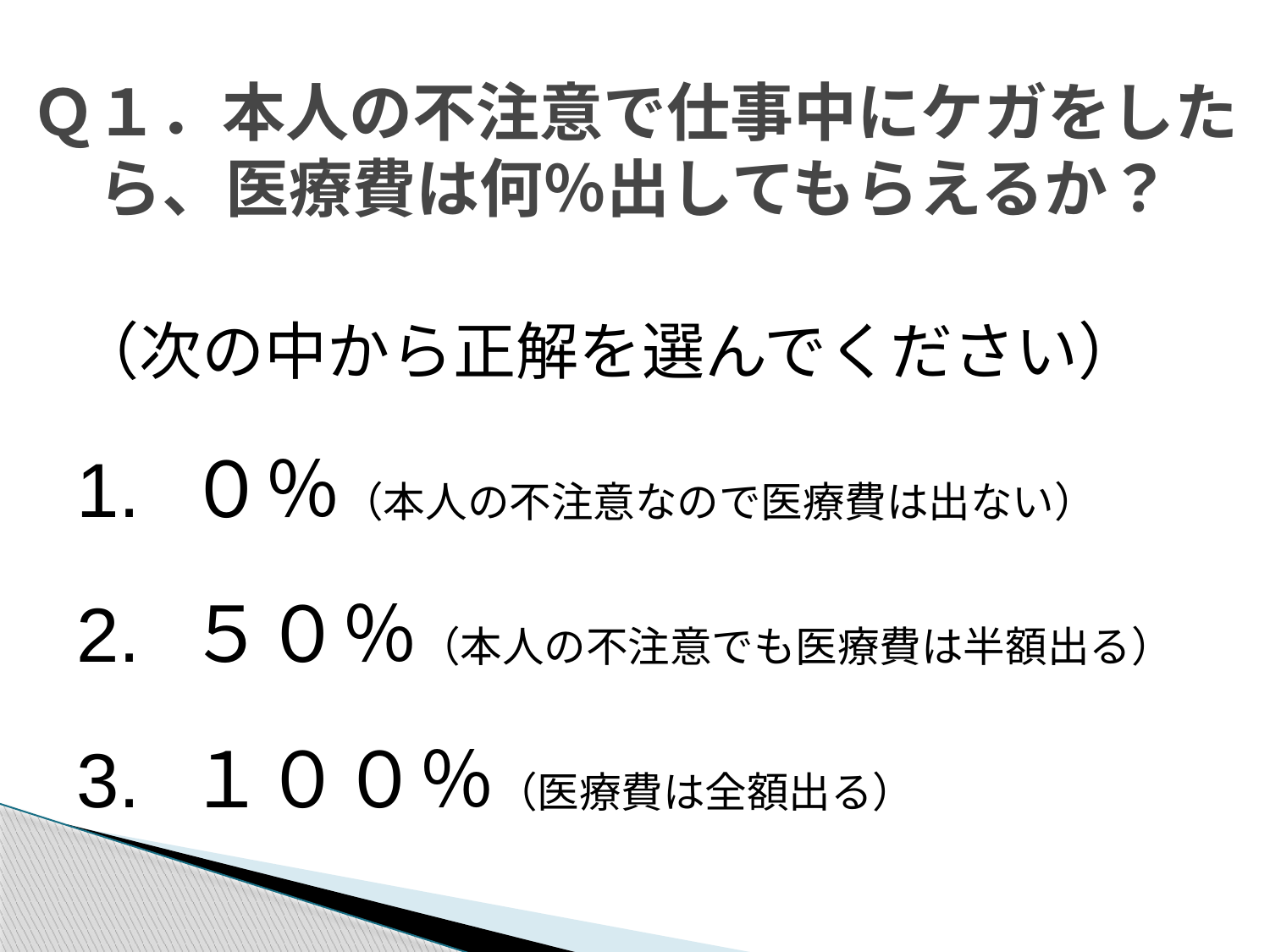

# Ｑ１．本人の不注意で仕事中にケガをしたら、医療費は何％出してもらえるか？
（次の中から正解を選んでください）
０％（本人の不注意なので医療費は出ない）
５０％（本人の不注意でも医療費は半額出る）
１００％（医療費は全額出る）